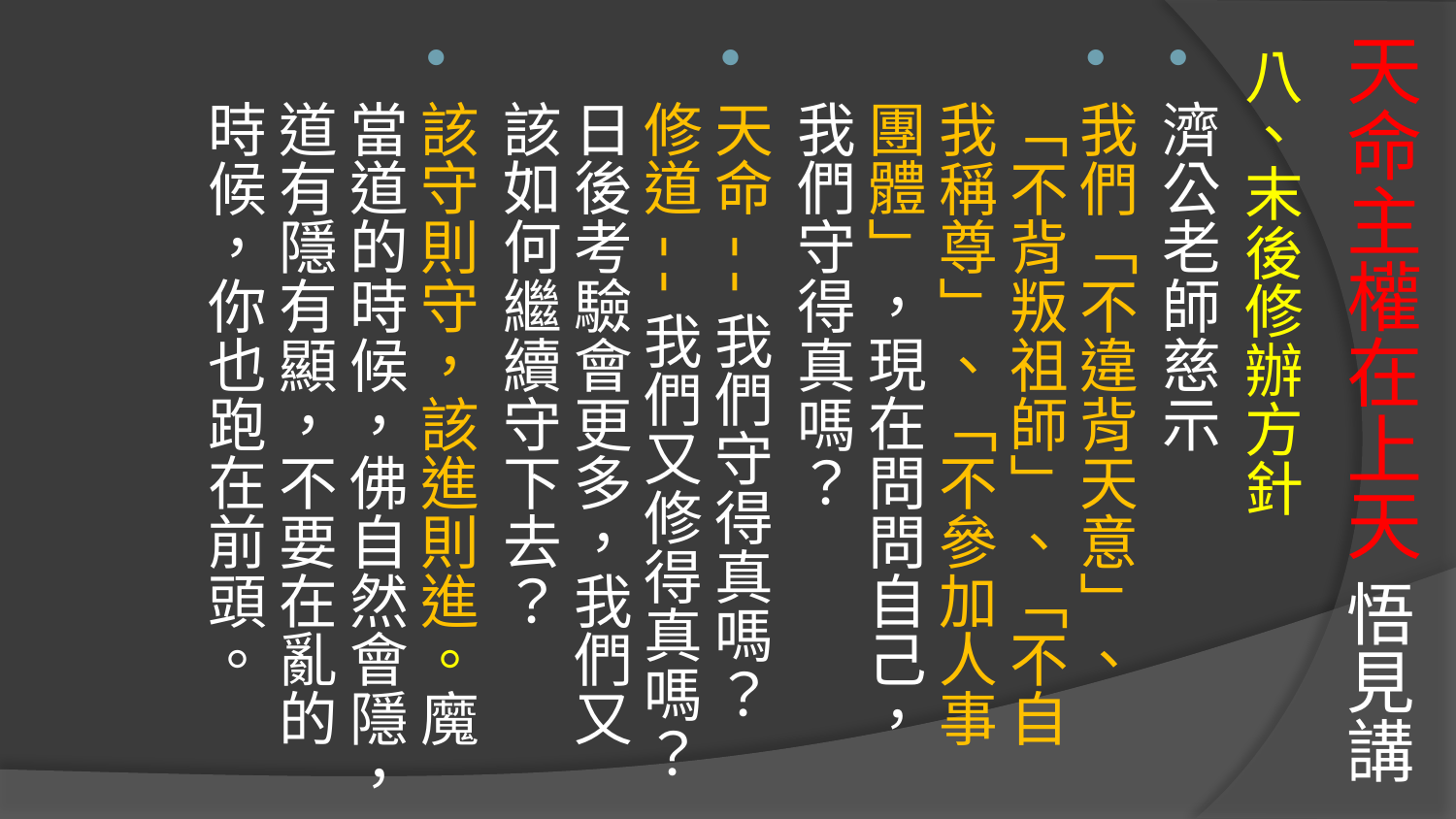

# 天命主權在上天 悟見講
八、末後修辦方針
濟公老師慈示
我們「不違背天意」、「不背叛祖師」、「不自我稱尊」、「不參加人事團體」，現在問問自己，我們守得真嗎？
天命--我們守得真嗎？
修道--我們又修得真嗎？日後考驗會更多，我們又該如何繼續守下去？
該守則守，該進則進。魔當道的時候，佛自然會隱，道有隱有顯，不要在亂的時候，你也跑在前頭。